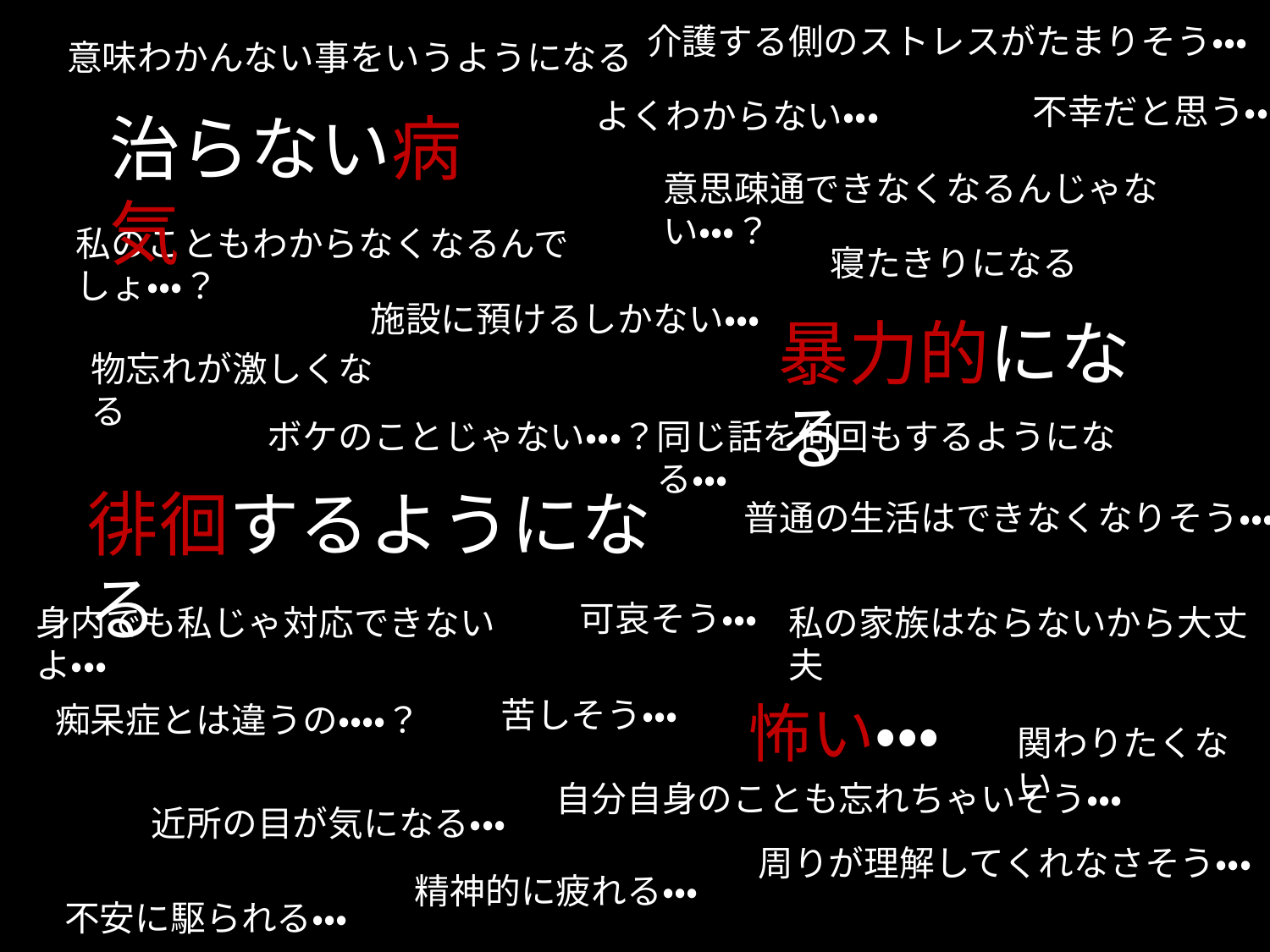

介護する側のストレスがたまりそう・・・
意味わかんない事をいうようになる
不幸だと思う・・・
よくわからない・・・
治らない病気
意思疎通できなくなるんじゃない・・・？
私のこともわからなくなるんでしょ・・・？
寝たきりになる
施設に預けるしかない・・・
暴力的になる
物忘れが激しくなる
ボケのことじゃない・・・？
同じ話を何回もするようになる・・・
徘徊するようになる
普通の生活はできなくなりそう・・・
可哀そう・・・
身内でも私じゃ対応できないよ・・・
私の家族はならないから大丈夫
苦しそう・・・
怖い・・・
痴呆症とは違うの・・・・？
関わりたくない
自分自身のことも忘れちゃいそう・・・
近所の目が気になる・・・
周りが理解してくれなさそう・・・
精神的に疲れる・・・
不安に駆られる・・・